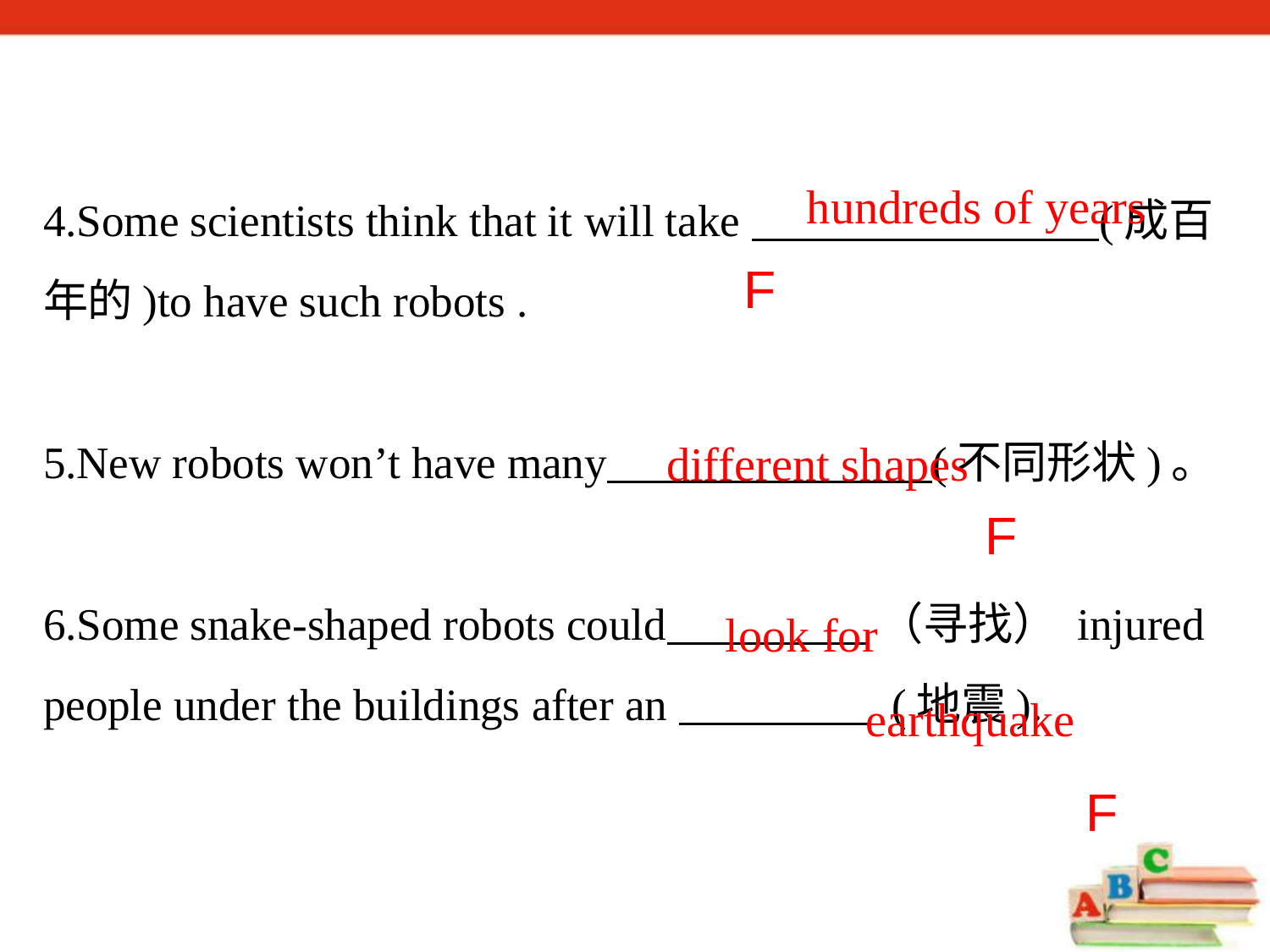

4.Some scientists think that it will take                                (成百年的)to have such robots .
5.New robots won’t have many                             (不同形状)。
6.Some snake-shaped robots could                  （寻找） injured people under the buildings after an                    (地震).
hundreds of years
 F
different shapes
 F
look for
earthquake
F